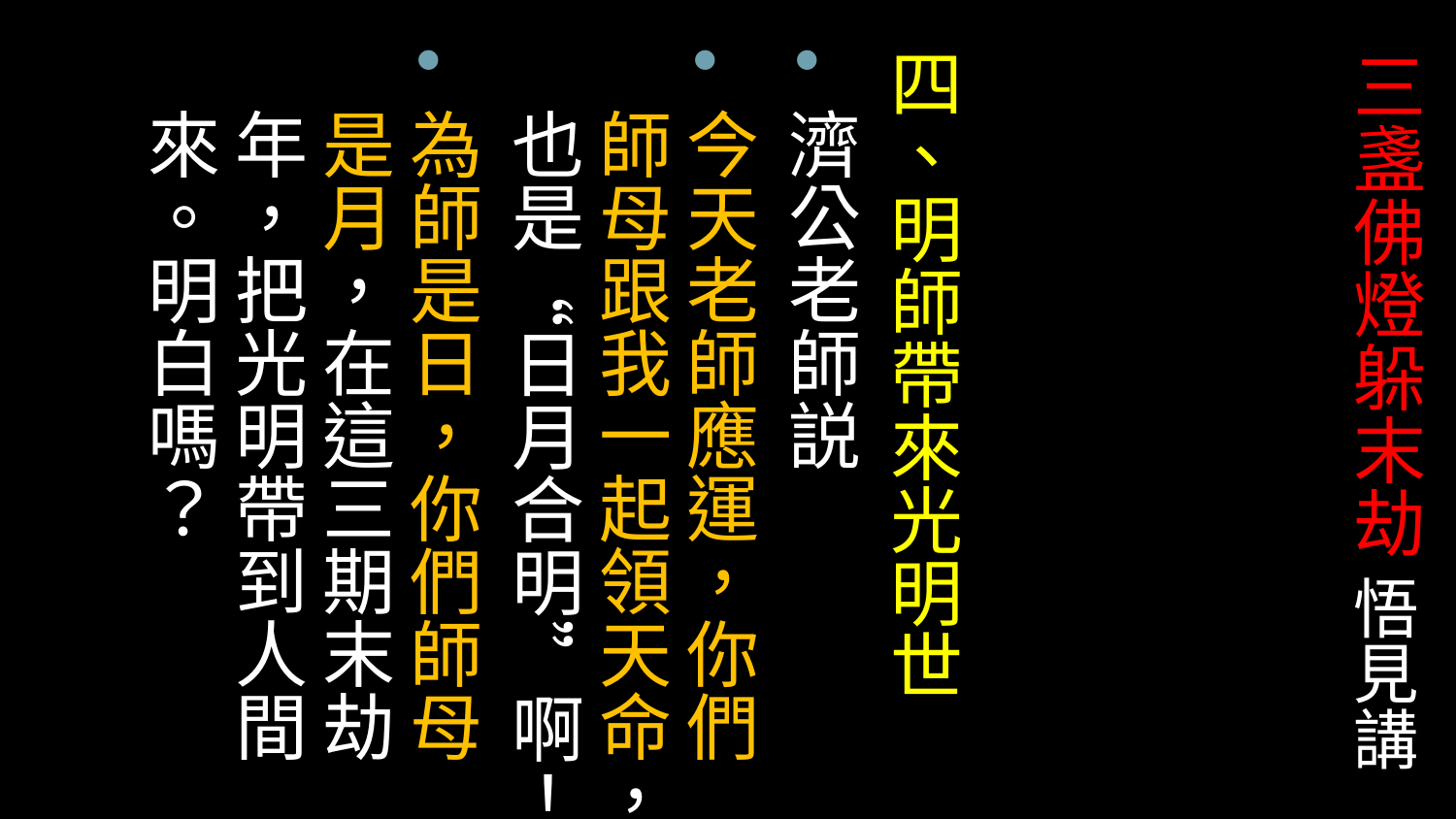

四、明師帶來光明世
濟公老師説
今天老師應運，你們師母跟我一起領天命，也是“日月合明”啊！
為師是日，你們師母是月，在這三期末劫年，把光明帶到人間來。明白嗎？

# 三盞佛燈躲末劫 悟見講